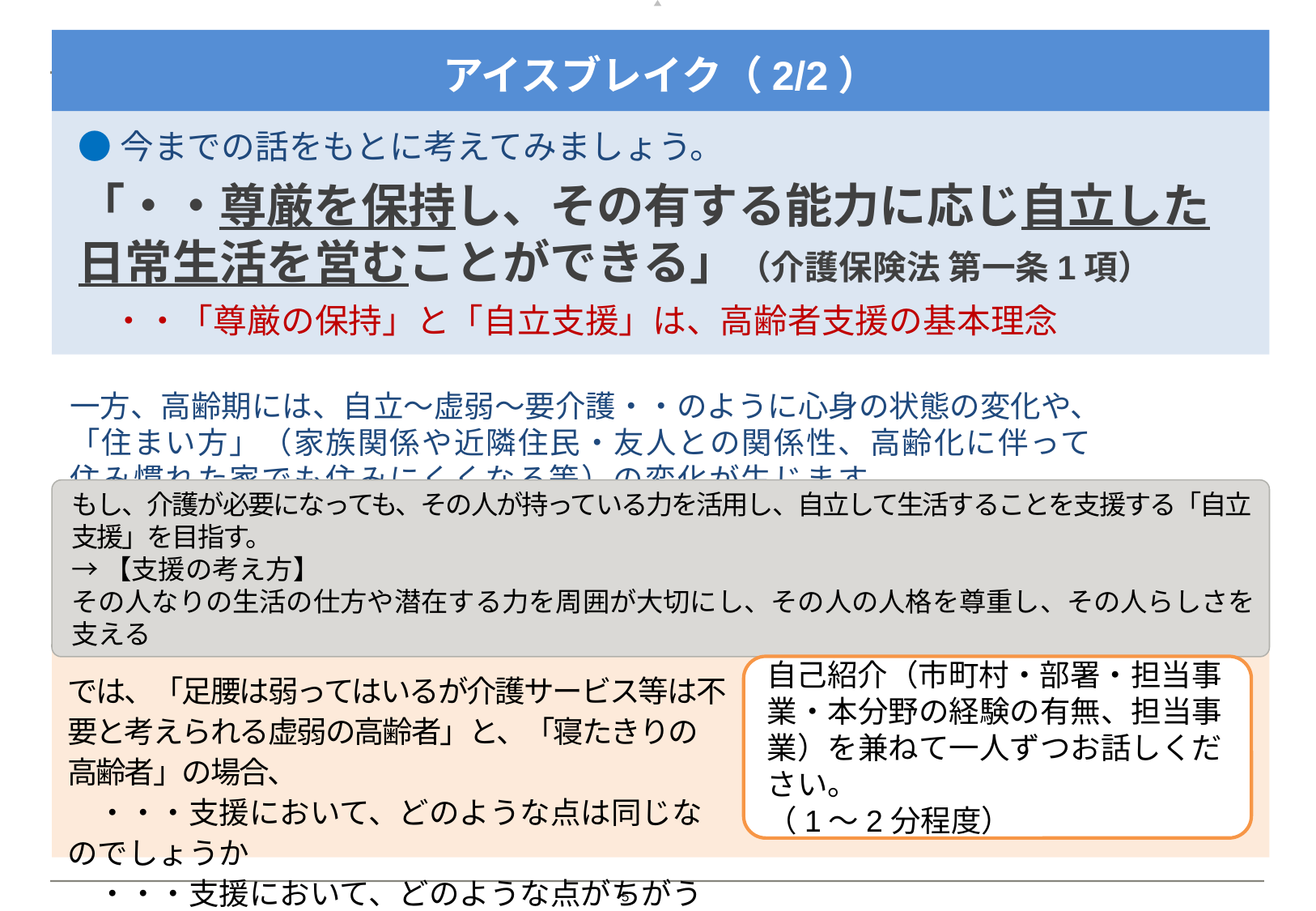

# アイスブレイク（2/2）
●今までの話をもとに考えてみましょう。
「・・尊厳を保持し、その有する能力に応じ自立した日常生活を営むことができる」（介護保険法 第一条1項）
　・・「尊厳の保持」と「自立支援」は、高齢者支援の基本理念
一方、高齢期には、自立～虚弱～要介護・・のように心身の状態の変化や、
「住まい方」（家族関係や近隣住民・友人との関係性、高齢化に伴って
住み慣れた家でも住みにくくなる等）の変化が生じます。
もし、介護が必要になっても、その人が持っている力を活用し、自立して生活することを支援する「自立支援」を目指す。
→【支援の考え方】
その人なりの生活の仕方や潜在する力を周囲が大切にし、その人の人格を尊重し、その人らしさを支える

自己紹介（市町村・部署・担当事業・本分野の経験の有無、担当事業）を兼ねて一人ずつお話しください。
（1～2分程度）
では、「足腰は弱ってはいるが介護サービス等は不要と考えられる虚弱の高齢者」と、「寝たきりの高齢者」の場合、
　・・・支援において、どのような点は同じなのでしょうか
　・・・支援において、どのような点がちがうのでしょうか？
5